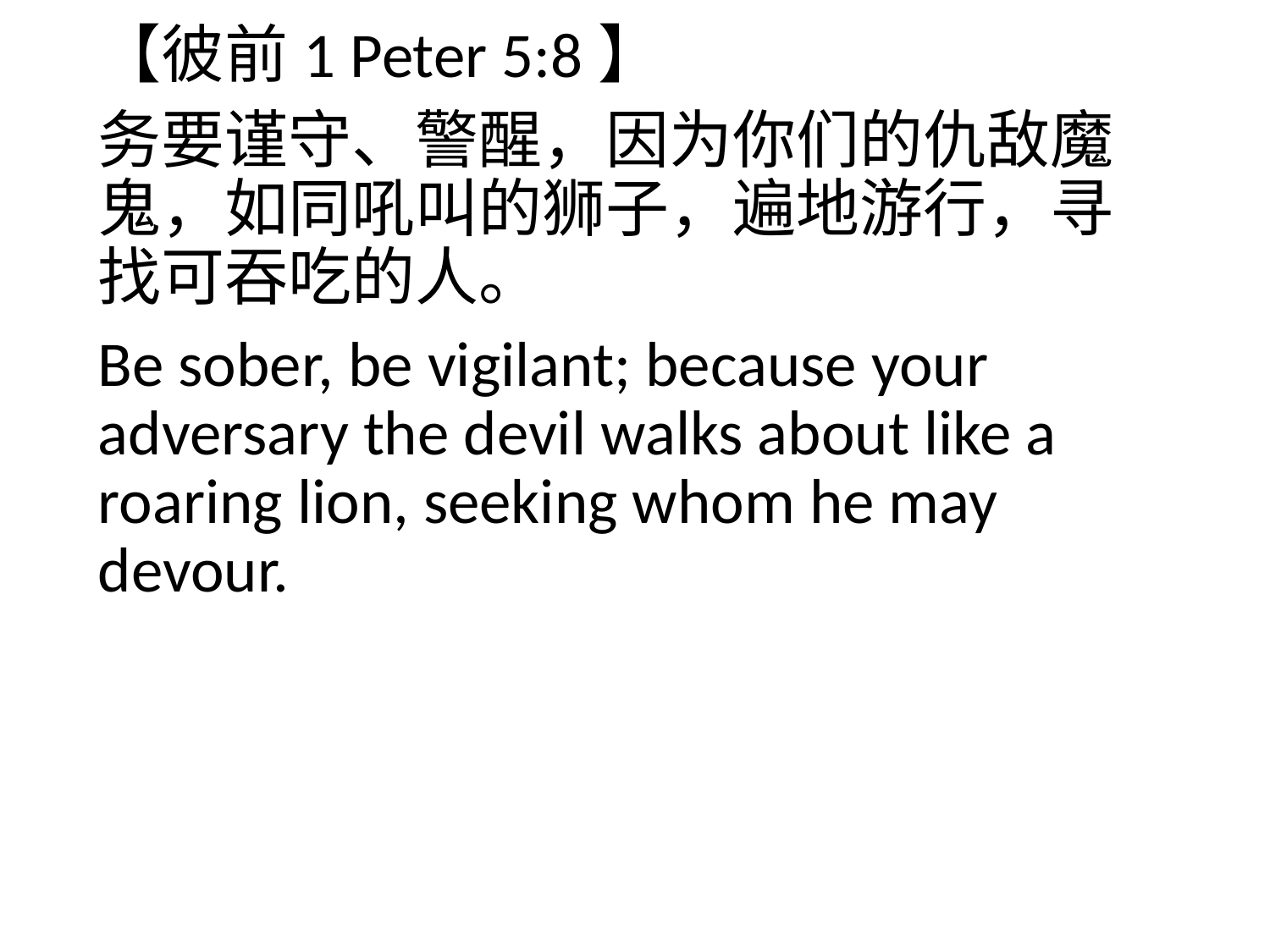

【彼前1 Peter 5:8】
务要谨守、警醒，因为你们的仇敌魔鬼，如同吼叫的狮子，遍地游行，寻找可吞吃的人。
Be sober, be vigilant; because your adversary the devil walks about like a roaring lion, seeking whom he may devour.